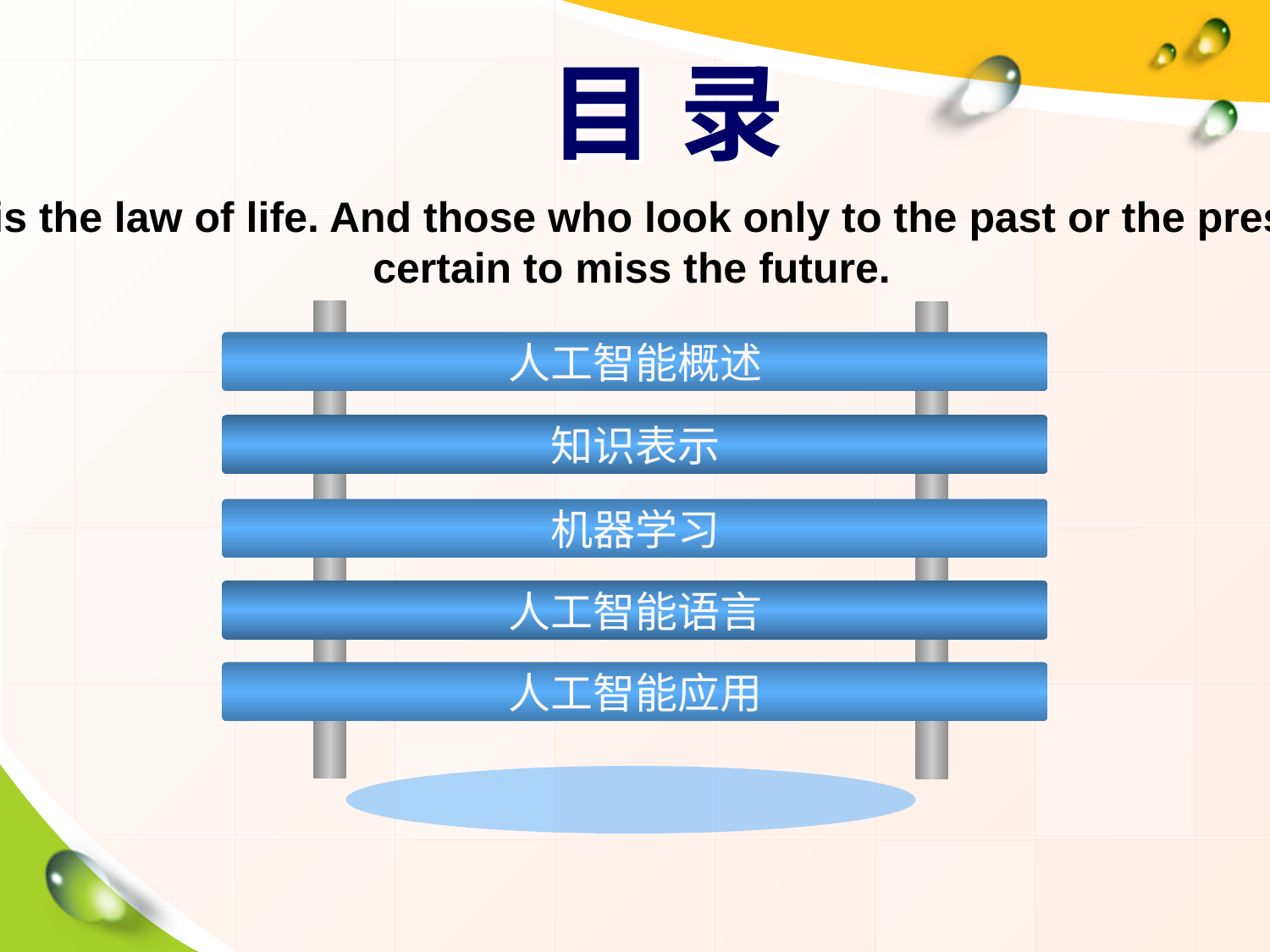

# 目 录
Change is the law of life. And those who look only to the past or the present are
certain to miss the future.

人工智能概述
知识表示
机器学习
人工智能语言
人工智能应用